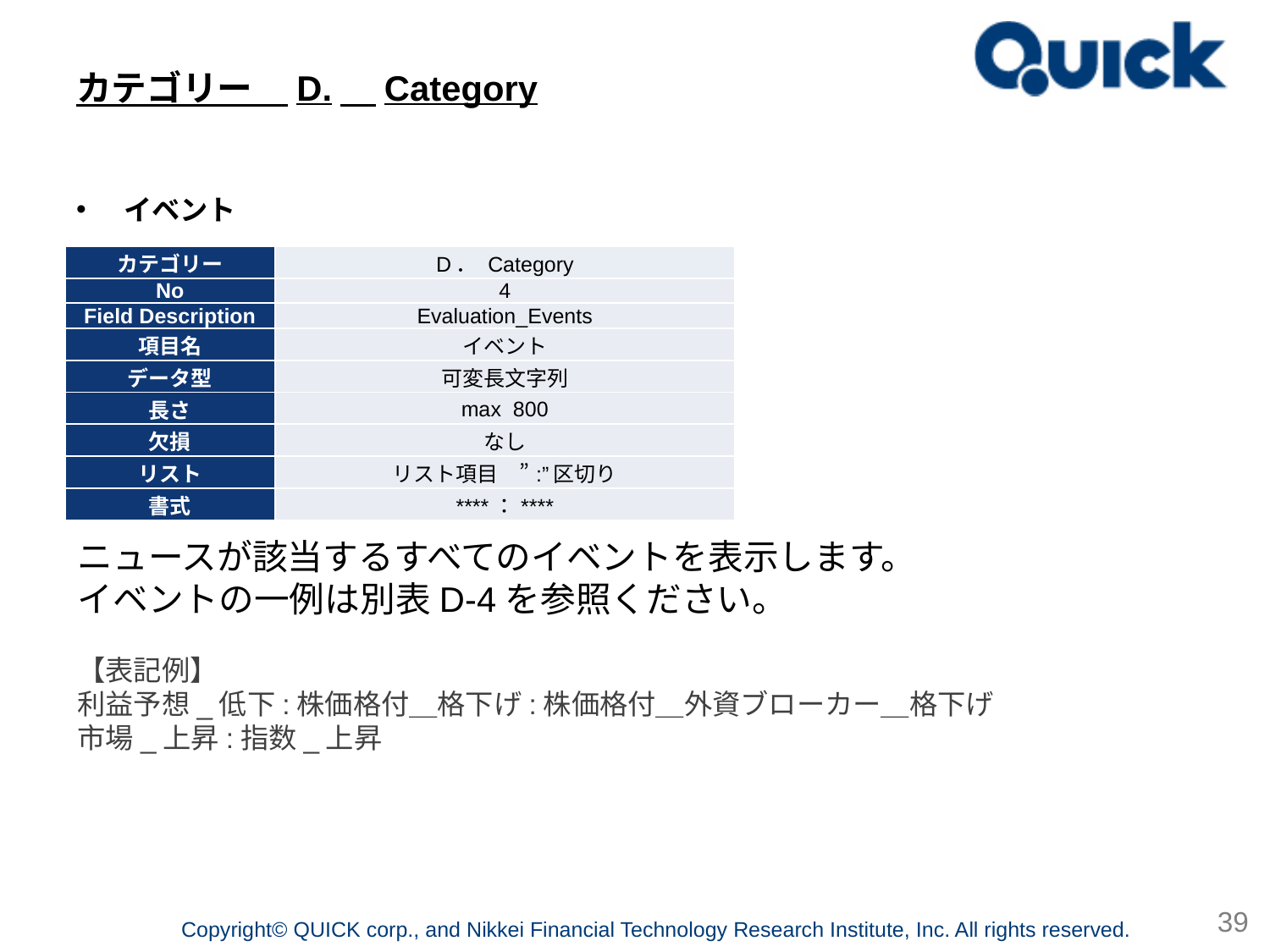

# カテゴリー　D.　Category
イベント
| カテゴリー | D． Category |
| --- | --- |
| No | 4 |
| Field Description | Evaluation\_Events |
| 項目名 | イベント |
| データ型 | 可変長文字列 |
| 長さ | max 800 |
| 欠損 | なし |
| リスト | リスト項目　”:”区切り |
| 書式 | \*\*\*\*：\*\*\*\* |
ニュースが該当するすべてのイベントを表示します。
イベントの一例は別表D-4を参照ください。

【表記例】
利益予想_低下:株価格付＿格下げ:株価格付＿外資ブローカー＿格下げ
市場_上昇:指数_上昇
39